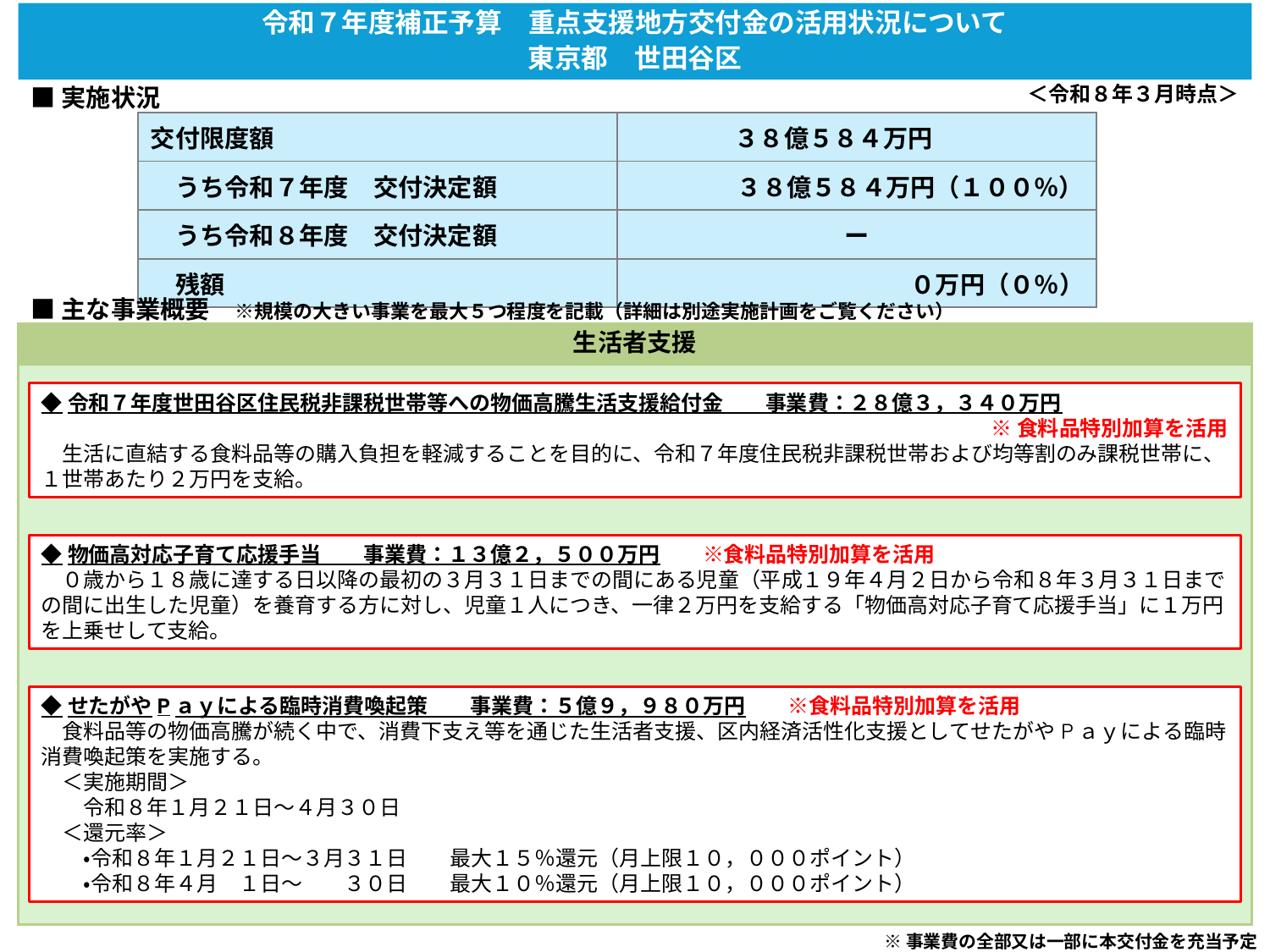

令和７年度補正予算　重点支援地方交付金の活用状況について
東京都　世田谷区
＜令和８年３月時点＞
■実施状況
| 交付限度額 | ３８億５８４万円 |
| --- | --- |
| うち令和７年度　交付決定額 | ３８億５８４万円（１００％） |
| うち令和８年度　交付決定額 | ー |
| 残額 | ０万円（０％） |
■主な事業概要　※規模の大きい事業を最大５つ程度を記載（詳細は別途実施計画をご覧ください）
生活者支援

◆令和７年度世田谷区住民税非課税世帯等への物価高騰生活支援給付金　　事業費：２８億３，３４０万円
※食料品特別加算を活用
　生活に直結する食料品等の購入負担を軽減することを目的に、令和７年度住民税非課税世帯および均等割のみ課税世帯に、１世帯あたり２万円を支給。
◆物価高対応子育て応援手当　　事業費：１３億２，５００万円　　※食料品特別加算を活用
　０歳から１８歳に達する日以降の最初の３月３１日までの間にある児童（平成１９年４月２日から令和８年３月３１日までの間に出生した児童）を養育する方に対し、児童１人につき、一律２万円を支給する「物価高対応子育て応援手当」に１万円を上乗せして支給。
◆せたがやPａｙによる臨時消費喚起策　　事業費：５億９，９８０万円　　※食料品特別加算を活用
　食料品等の物価高騰が続く中で、消費下支え等を通じた生活者支援、区内経済活性化支援としてせたがやPａｙによる臨時消費喚起策を実施する。
　＜実施期間＞
　　令和８年１月２１日～４月３０日
　＜還元率＞
　　・令和８年１月２１日～３月３１日　　最大１５％還元（月上限１０，０００ポイント）
　　・令和８年４月　１日～　　３０日　　最大１０％還元（月上限１０，０００ポイント）
※事業費の全部又は一部に本交付金を充当予定